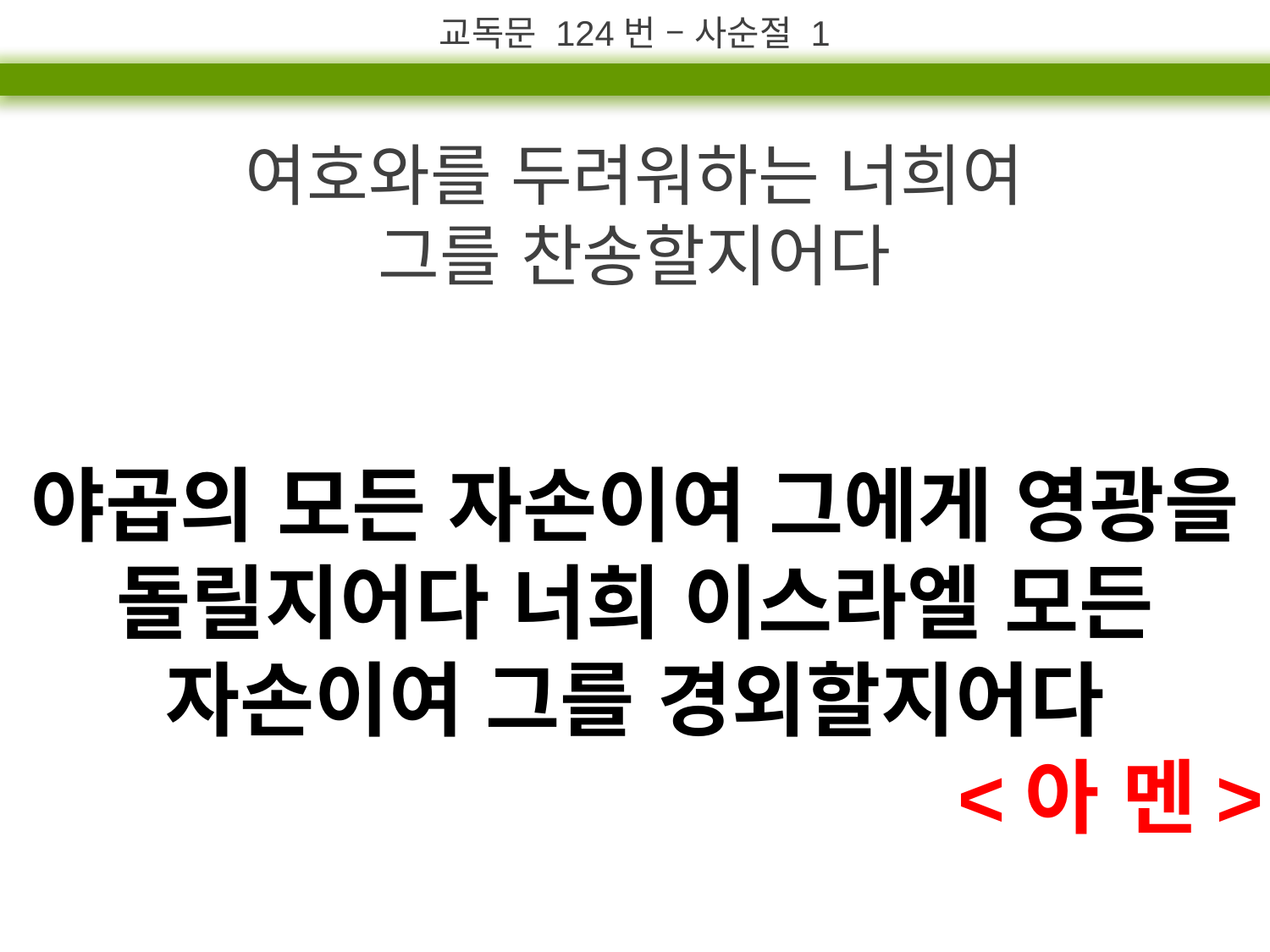

교독문 124번 – 사순절 1

여호와를 두려워하는 너희여
그를 찬송할지어다
야곱의 모든 자손이여 그에게 영광을 돌릴지어다 너희 이스라엘 모든 자손이여 그를 경외할지어다
<아 멘>